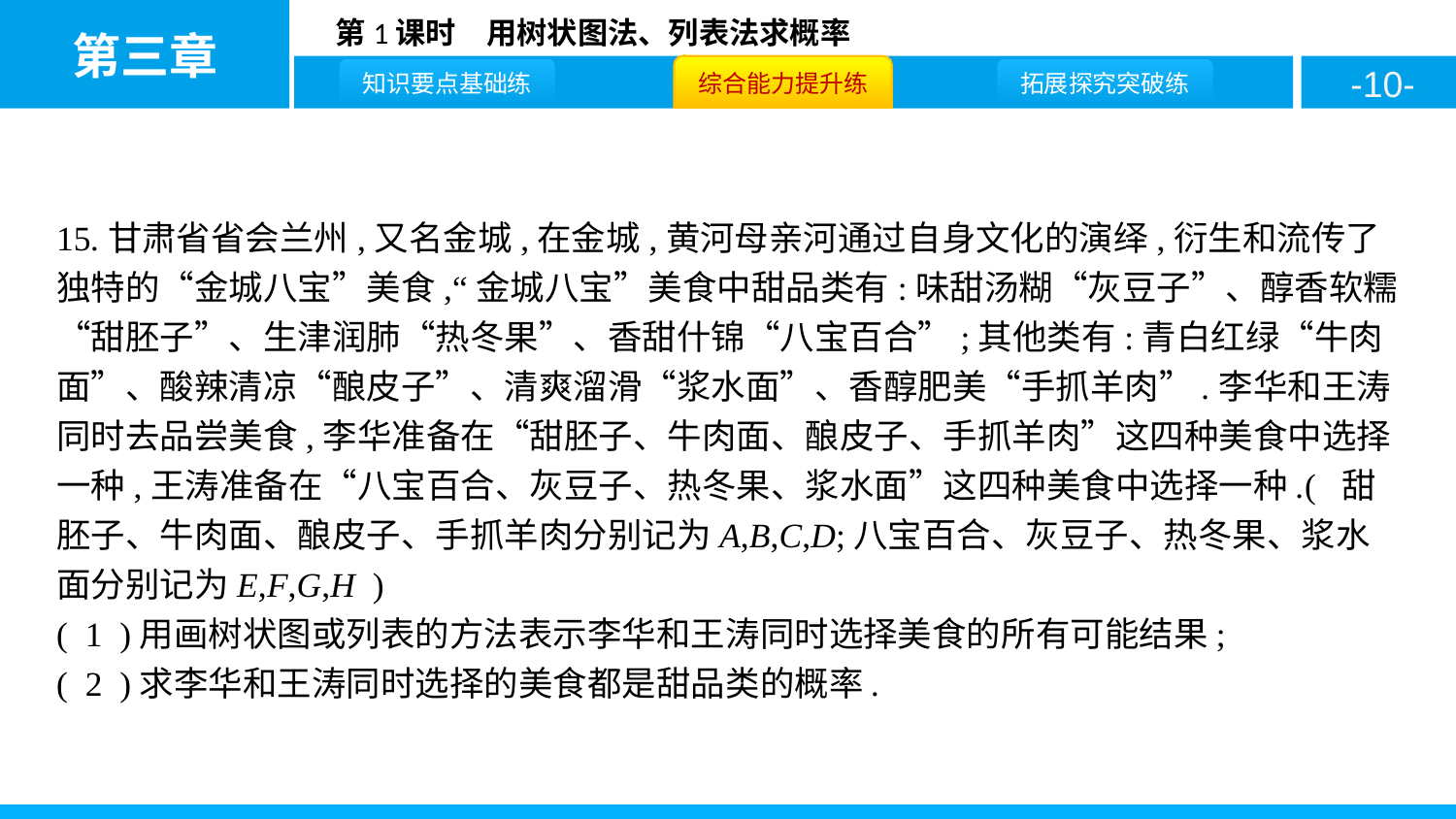

15.甘肃省省会兰州,又名金城,在金城,黄河母亲河通过自身文化的演绎,衍生和流传了独特的“金城八宝”美食,“金城八宝”美食中甜品类有:味甜汤糊“灰豆子”、醇香软糯“甜胚子”、生津润肺“热冬果”、香甜什锦“八宝百合”;其他类有:青白红绿“牛肉面”、酸辣清凉“酿皮子”、清爽溜滑“浆水面”、香醇肥美“手抓羊肉”.李华和王涛同时去品尝美食,李华准备在“甜胚子、牛肉面、酿皮子、手抓羊肉”这四种美食中选择一种,王涛准备在“八宝百合、灰豆子、热冬果、浆水面”这四种美食中选择一种.(  甜胚子、牛肉面、酿皮子、手抓羊肉分别记为A,B,C,D;八宝百合、灰豆子、热冬果、浆水面分别记为E,F,G,H  )
(  1  )用画树状图或列表的方法表示李华和王涛同时选择美食的所有可能结果;
(  2  )求李华和王涛同时选择的美食都是甜品类的概率.